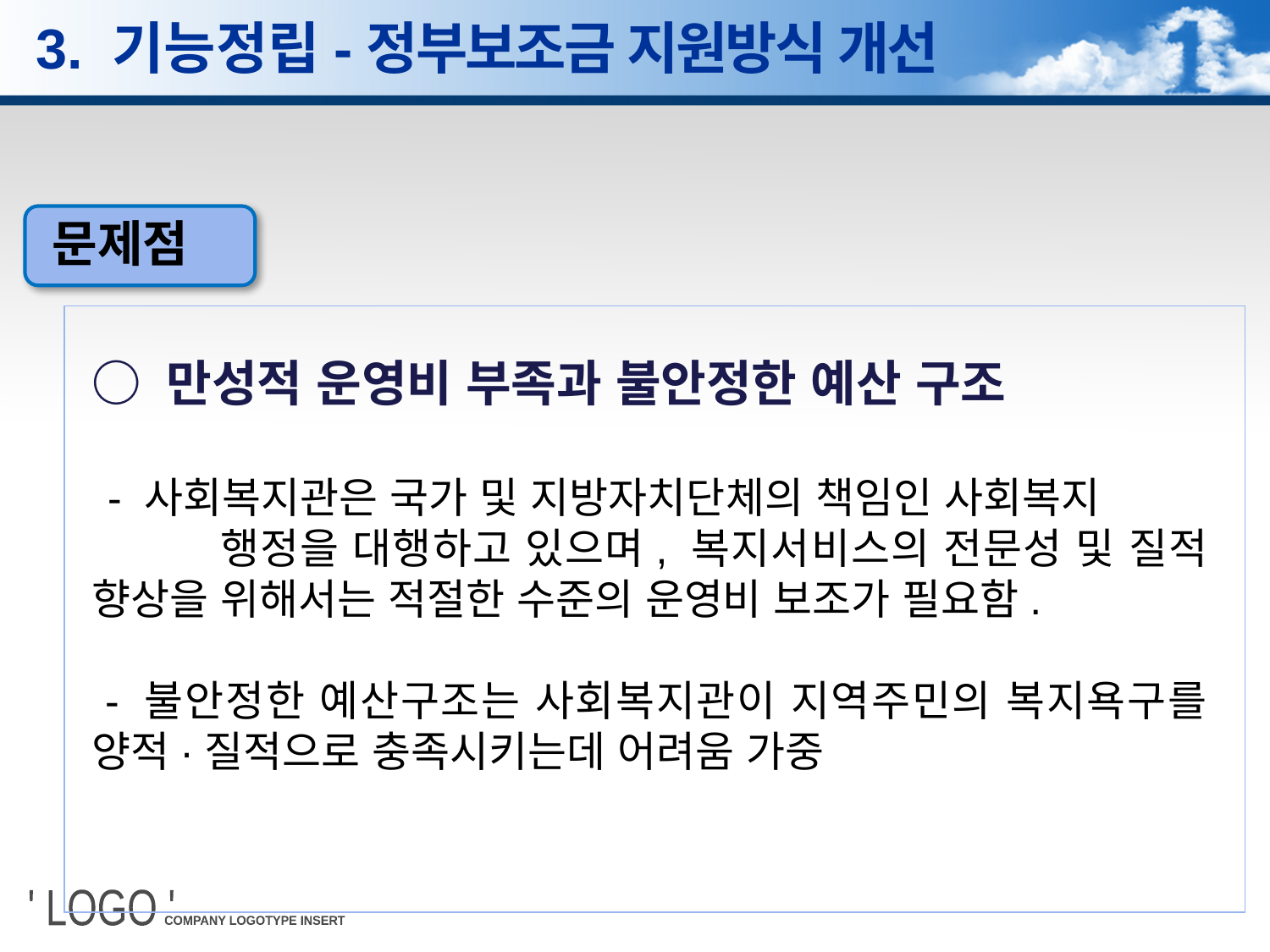

# 3. 기능정립-정부보조금 지원방식 개선

문제점

○ 만성적 운영비 부족과 불안정한 예산 구조

  - 사회복지관은 국가 및 지방자치단체의 책임인 사회복지                    행정을 대행하고 있으며, 복지서비스의 전문성 및 질적 향상을 위해서는 적절한 수준의 운영비 보조가 필요함.

 - 불안정한 예산구조는 사회복지관이 지역주민의 복지욕구를 양적·질적으로 충족시키는데 어려움 가중